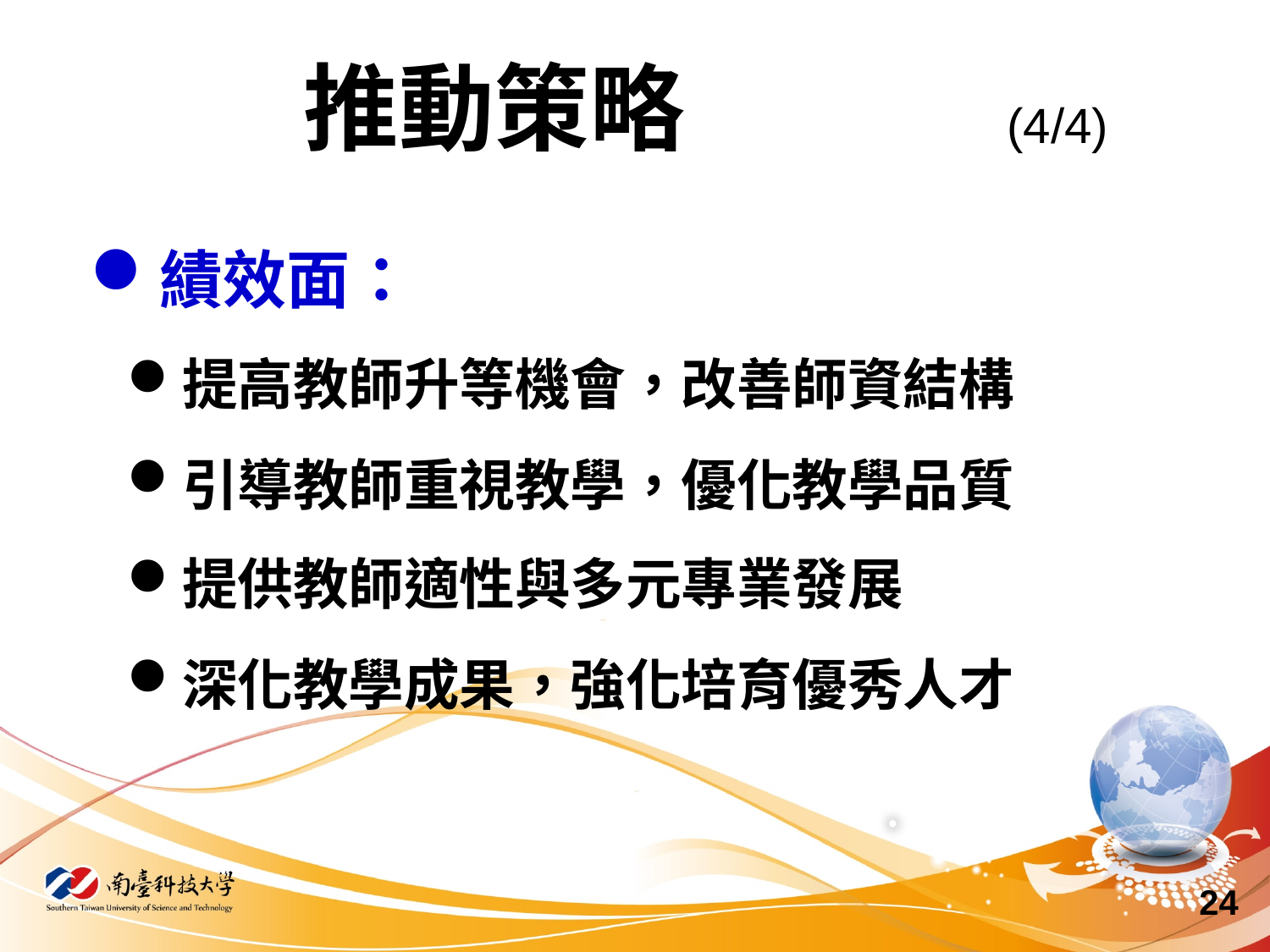

推動策略              (4/4)
績效面：
提高教師升等機會，改善師資結構
引導教師重視教學，優化教學品質
提供教師適性與多元專業發展
深化教學成果，強化培育優秀人才
24